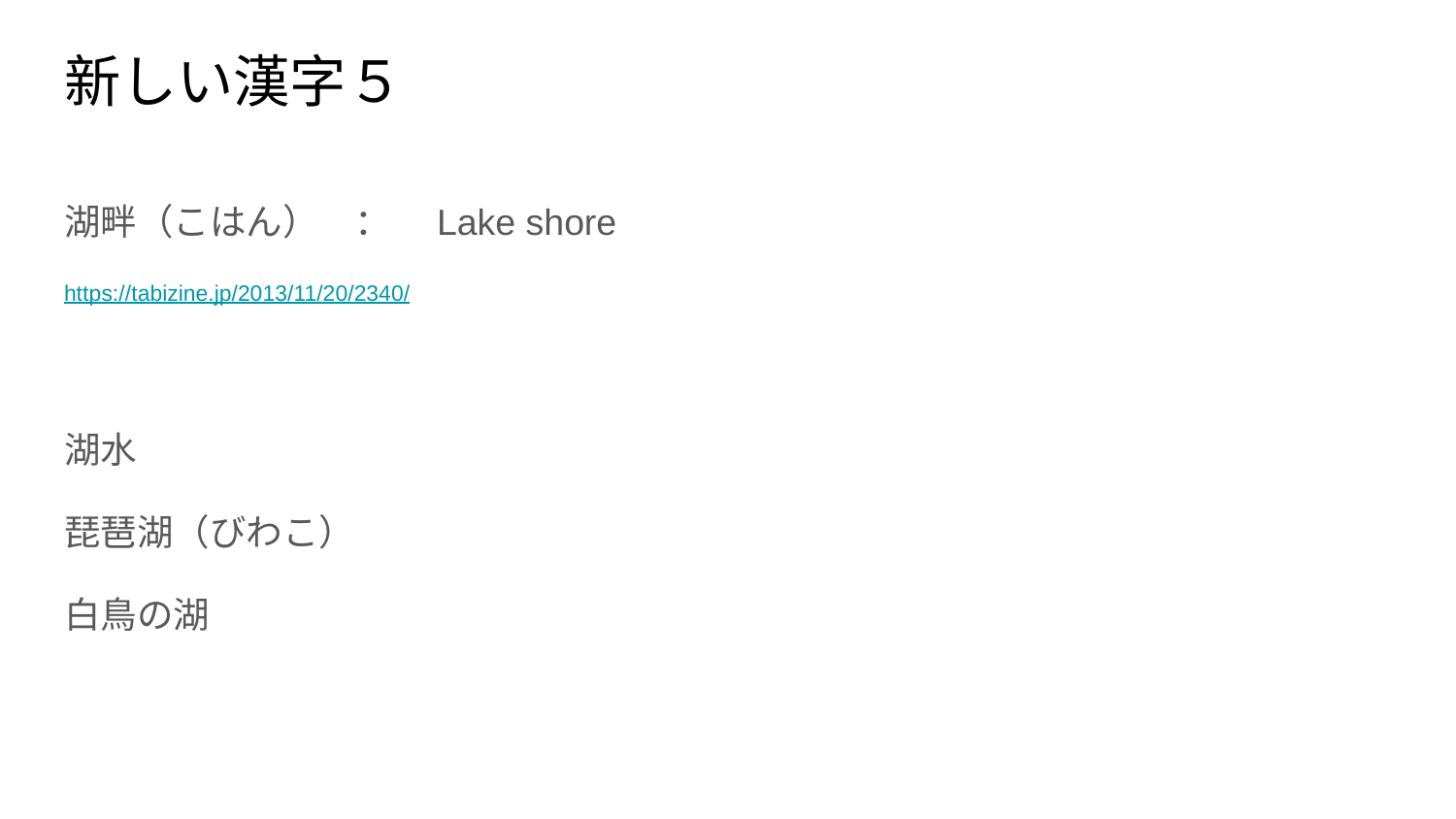

# 新しい漢字５
湖畔（こはん）　：　Lake shore
https://tabizine.jp/2013/11/20/2340/

湖水
琵琶湖（びわこ）
白鳥の湖